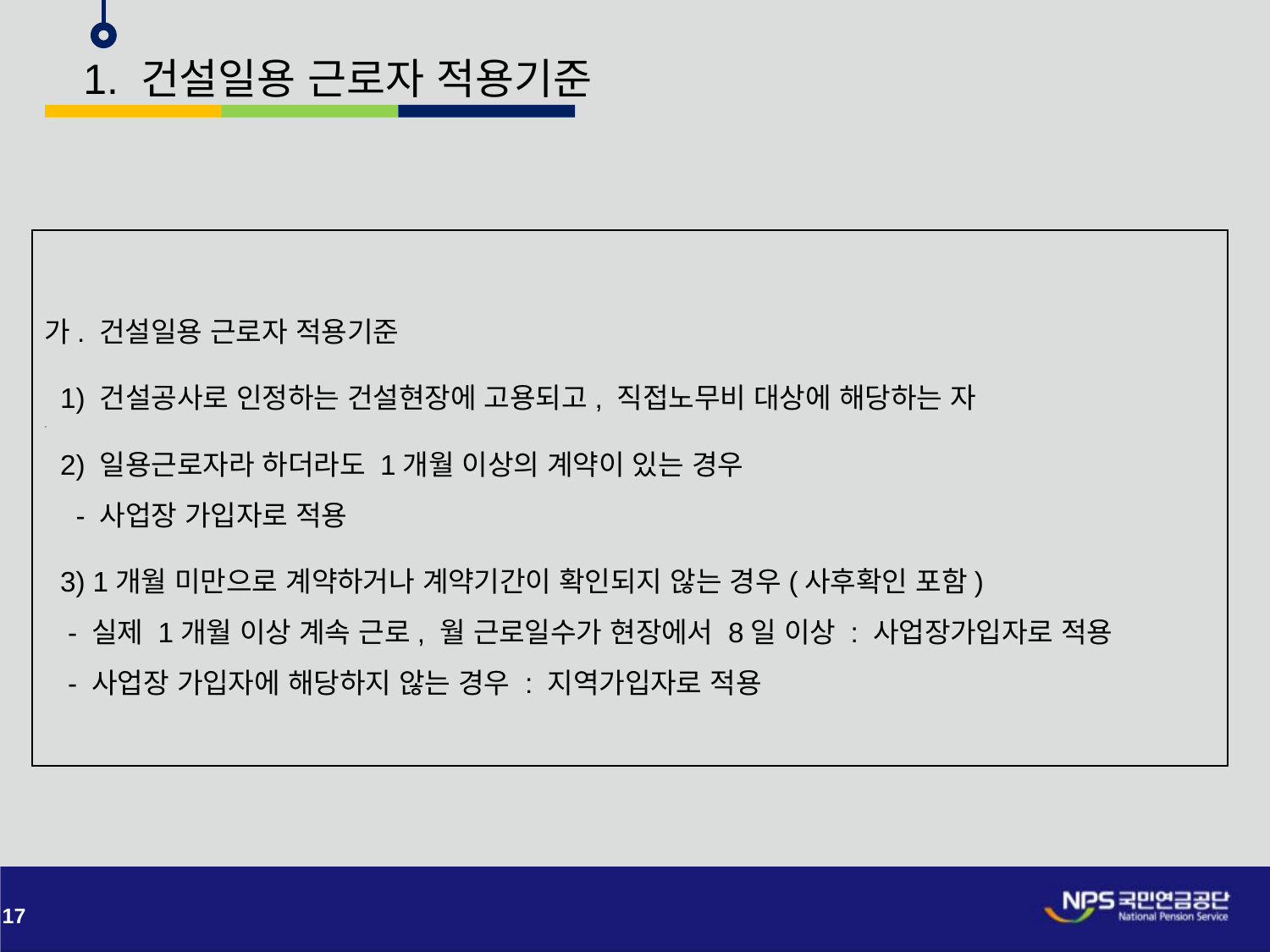

1. 건설일용 근로자 적용기준

가. 건설일용 근로자 적용기준

  1) 건설공사로 인정하는 건설현장에 고용되고, 직접노무비 대상에 해당하는 자
.
  2) 일용근로자라 하더라도 1개월 이상의 계약이 있는 경우
    - 사업장 가입자로 적용

  3) 1개월 미만으로 계약하거나 계약기간이 확인되지 않는 경우(사후확인 포함)
   - 실제 1개월 이상 계속 근로, 월 근로일수가 현장에서 8일 이상 : 사업장가입자로 적용
   - 사업장 가입자에 해당하지 않는 경우 : 지역가입자로 적용
17